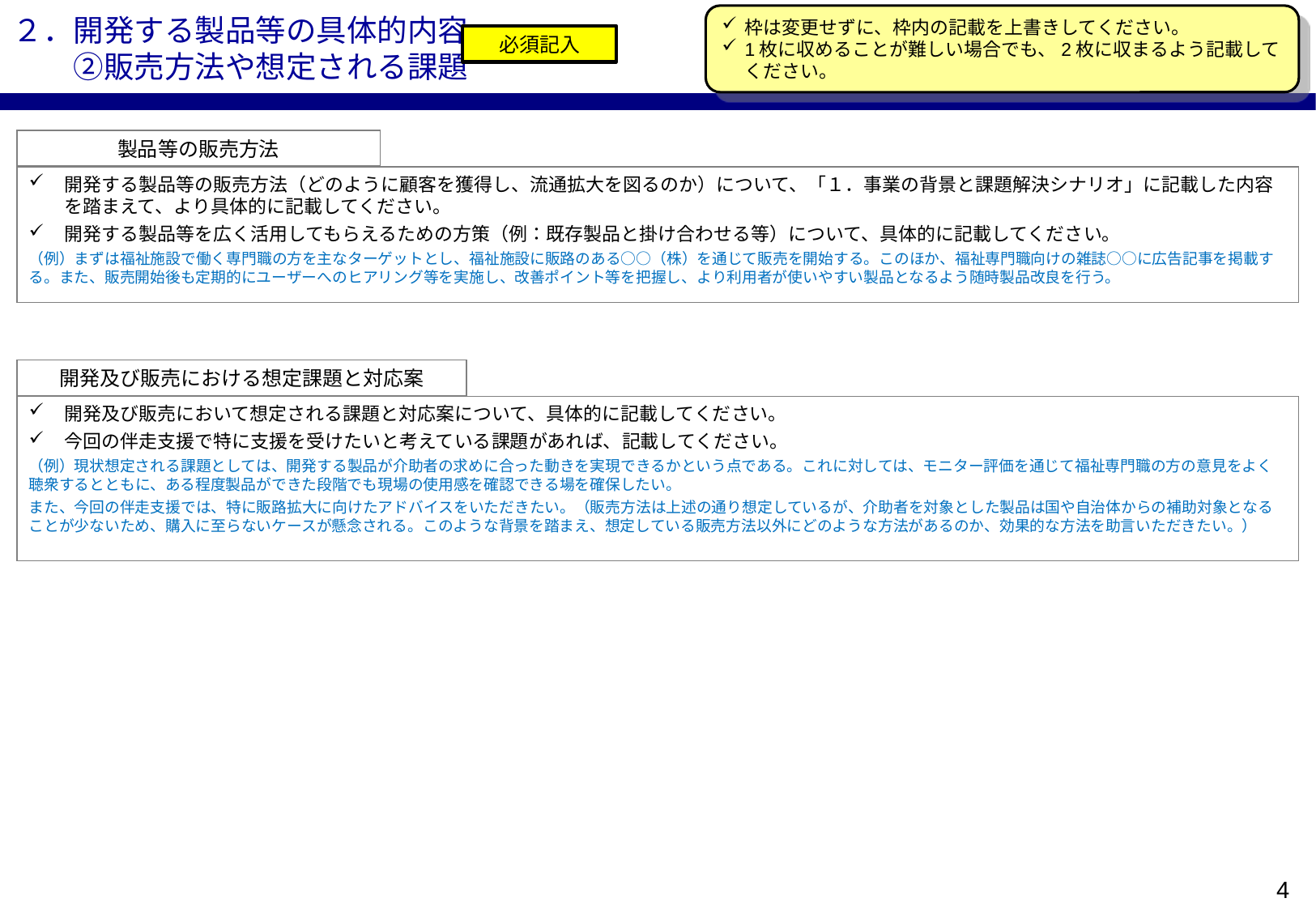

枠は変更せずに、枠内の記載を上書きしてください。
1枚に収めることが難しい場合でも、2枚に収まるよう記載してください。
２．開発する製品等の具体的内容
　　②販売方法や想定される課題
必須記入
製品等の販売方法
開発する製品等の販売方法（どのように顧客を獲得し、流通拡大を図るのか）について、「１．事業の背景と課題解決シナリオ」に記載した内容を踏まえて、より具体的に記載してください。
開発する製品等を広く活用してもらえるための方策（例：既存製品と掛け合わせる等）について、具体的に記載してください。
（例）まずは福祉施設で働く専門職の方を主なターゲットとし、福祉施設に販路のある○○（株）を通じて販売を開始する。このほか、福祉専門職向けの雑誌○○に広告記事を掲載する。また、販売開始後も定期的にユーザーへのヒアリング等を実施し、改善ポイント等を把握し、より利用者が使いやすい製品となるよう随時製品改良を行う。
開発及び販売における想定課題と対応案
開発及び販売において想定される課題と対応案について、具体的に記載してください。
今回の伴走支援で特に支援を受けたいと考えている課題があれば、記載してください。
（例）現状想定される課題としては、開発する製品が介助者の求めに合った動きを実現できるかという点である。これに対しては、モニター評価を通じて福祉専門職の方の意見をよく聴衆するとともに、ある程度製品ができた段階でも現場の使用感を確認できる場を確保したい。
また、今回の伴走支援では、特に販路拡大に向けたアドバイスをいただきたい。（販売方法は上述の通り想定しているが、介助者を対象とした製品は国や自治体からの補助対象となることが少ないため、購入に至らないケースが懸念される。このような背景を踏まえ、想定している販売方法以外にどのような方法があるのか、効果的な方法を助言いただきたい。）